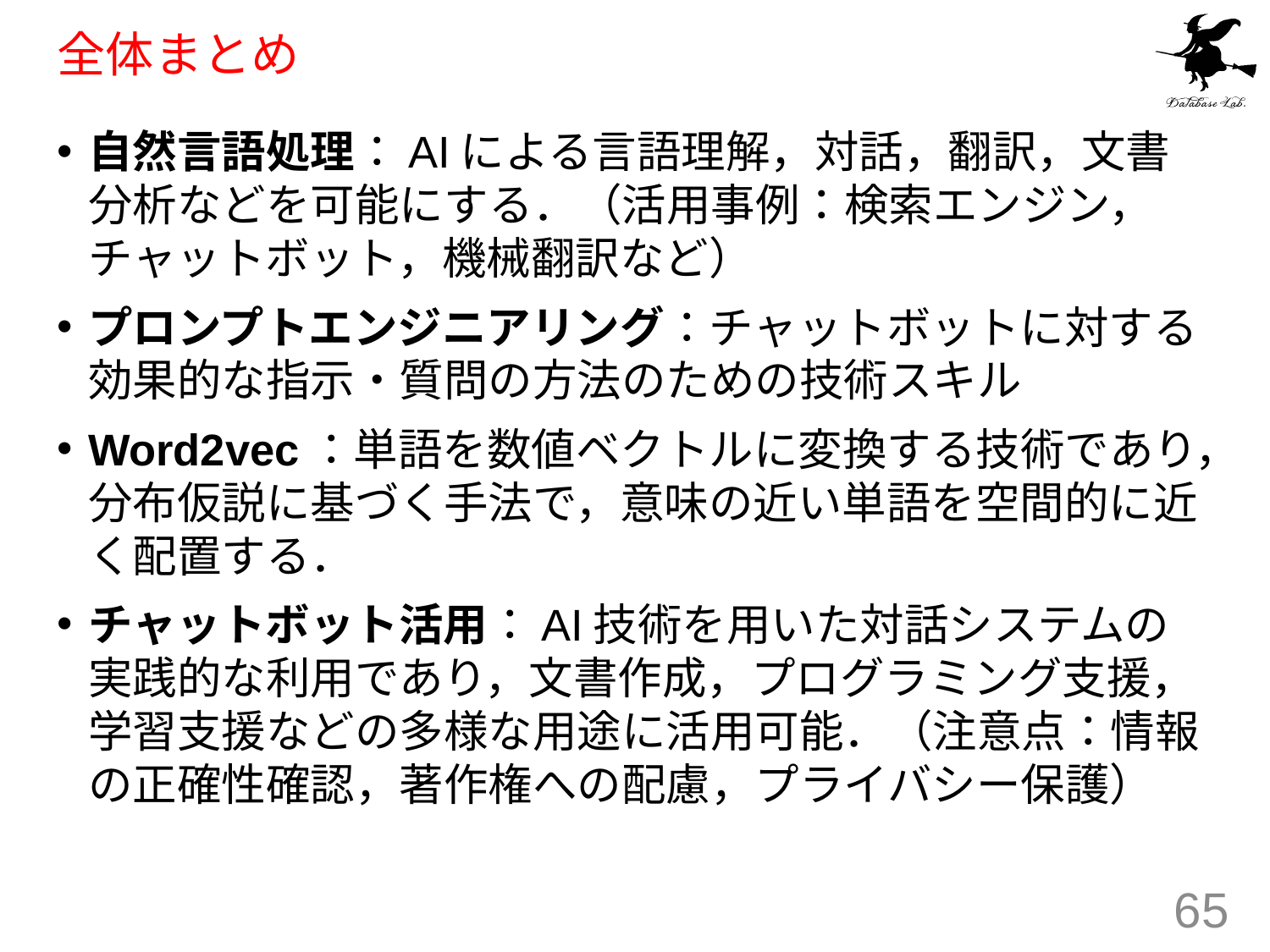

# 全体まとめ
自然言語処理：AIによる言語理解，対話，翻訳，文書分析などを可能にする．（活用事例：検索エンジン，チャットボット，機械翻訳など）
プロンプトエンジニアリング：チャットボットに対する効果的な指示・質問の方法のための技術スキル
Word2vec：単語を数値ベクトルに変換する技術であり，分布仮説に基づく手法で，意味の近い単語を空間的に近く配置する．
チャットボット活用：AI技術を用いた対話システムの実践的な利用であり，文書作成，プログラミング支援，学習支援などの多様な用途に活用可能．（注意点：情報の正確性確認，著作権への配慮，プライバシー保護）
65